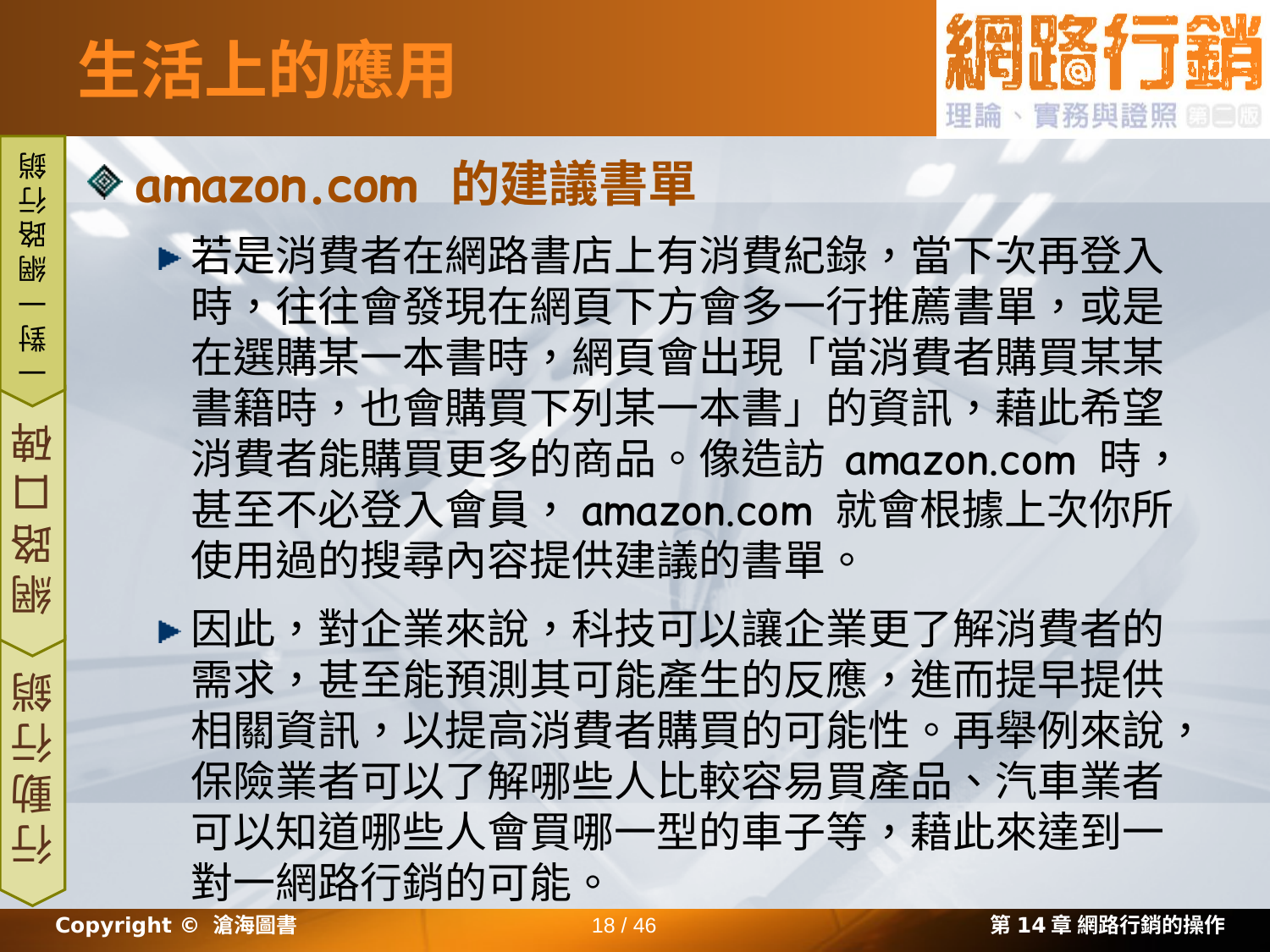

# 生活上的應用
amazon.com 的建議書單
若是消費者在網路書店上有消費紀錄，當下次再登入時，往往會發現在網頁下方會多一行推薦書單，或是在選購某一本書時，網頁會出現「當消費者購買某某書籍時，也會購買下列某一本書」的資訊，藉此希望消費者能購買更多的商品。像造訪 amazon.com 時，甚至不必登入會員，amazon.com 就會根據上次你所使用過的搜尋內容提供建議的書單。
因此，對企業來說，科技可以讓企業更了解消費者的需求，甚至能預測其可能產生的反應，進而提早提供相關資訊，以提高消費者購買的可能性。再舉例來說，保險業者可以了解哪些人比較容易買產品、汽車業者可以知道哪些人會買哪一型的車子等，藉此來達到一對一網路行銷的可能。
一對一網路行銷
網路口碑
行動行銷
Copyright © 滄海圖書
18 / 46
第14章 網路行銷的操作